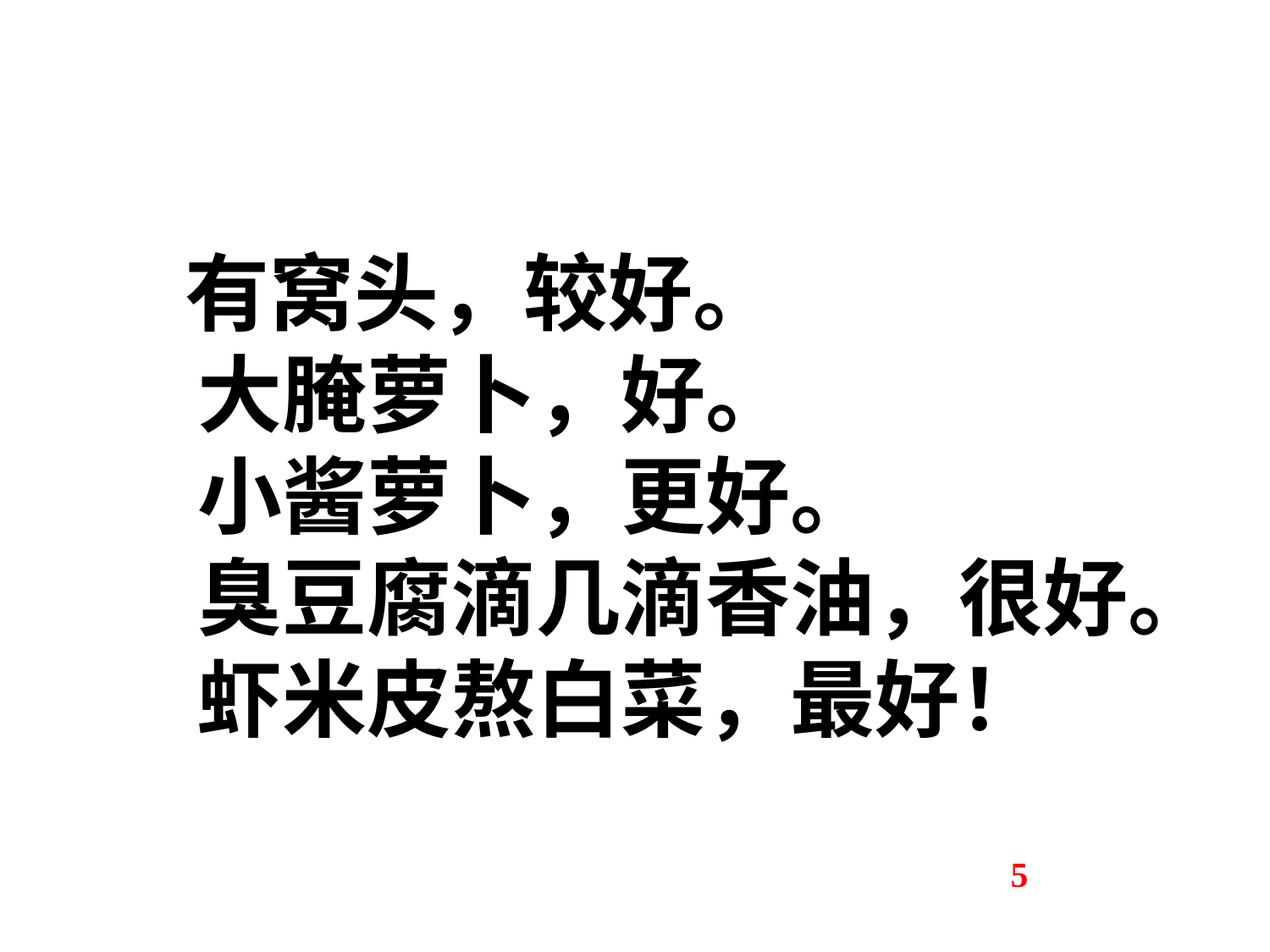

有窝头，较好。
       大腌萝卜，好。
       小酱萝卜，更好。
       臭豆腐滴几滴香油，很好。
       虾米皮熬白菜，最好！

                                                             5